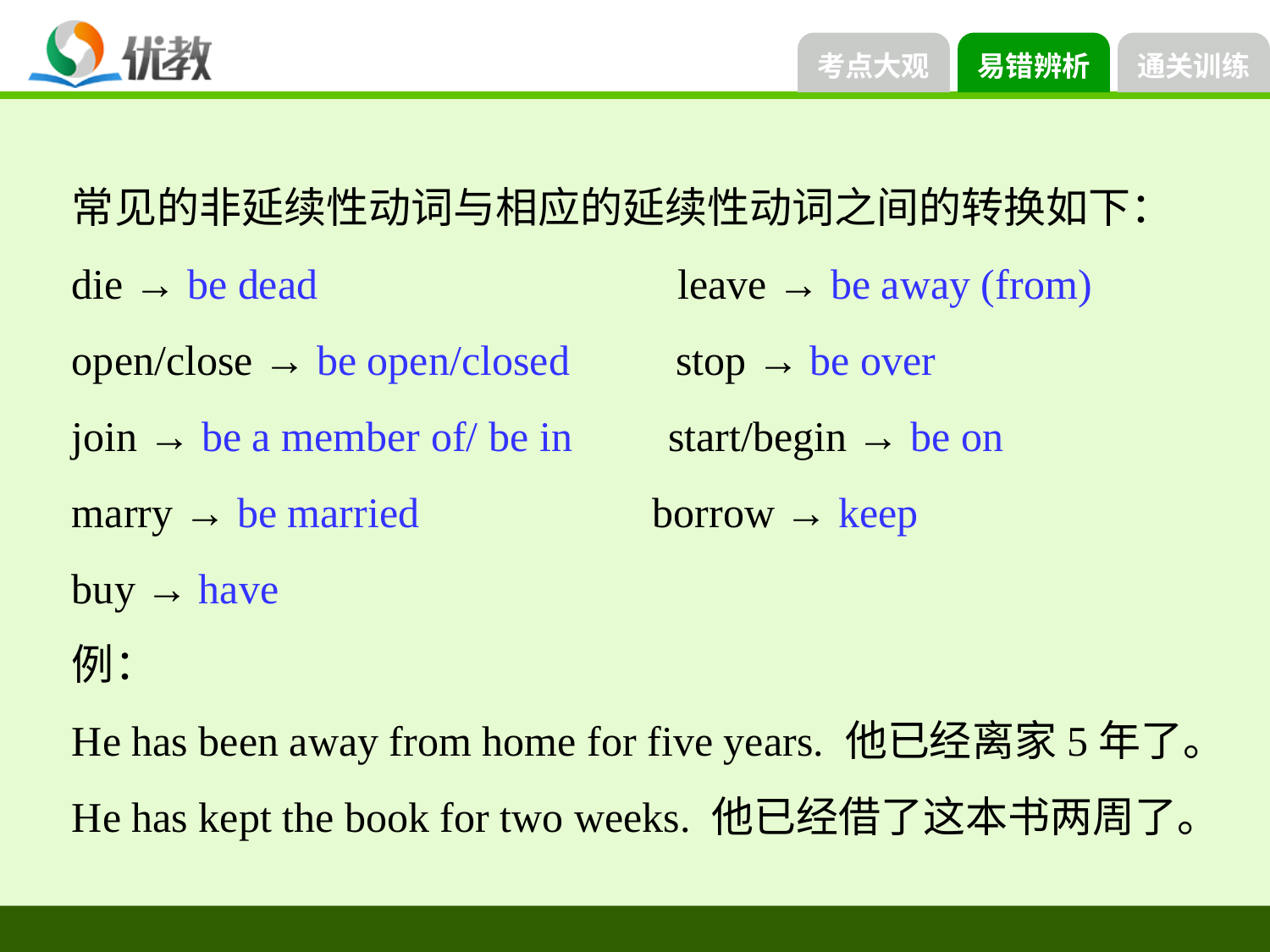

常见的非延续性动词与相应的延续性动词之间的转换如下：
die → be dead                                  leave → be away (from)
open/close → be open/closed          stop → be over
join → be a member of/ be in         start/begin → be on
marry → be married                      borrow → keep
buy → have
例：
He has been away from home for five years. 他已经离家5年了。
He has kept the book for two weeks. 他已经借了这本书两周了。